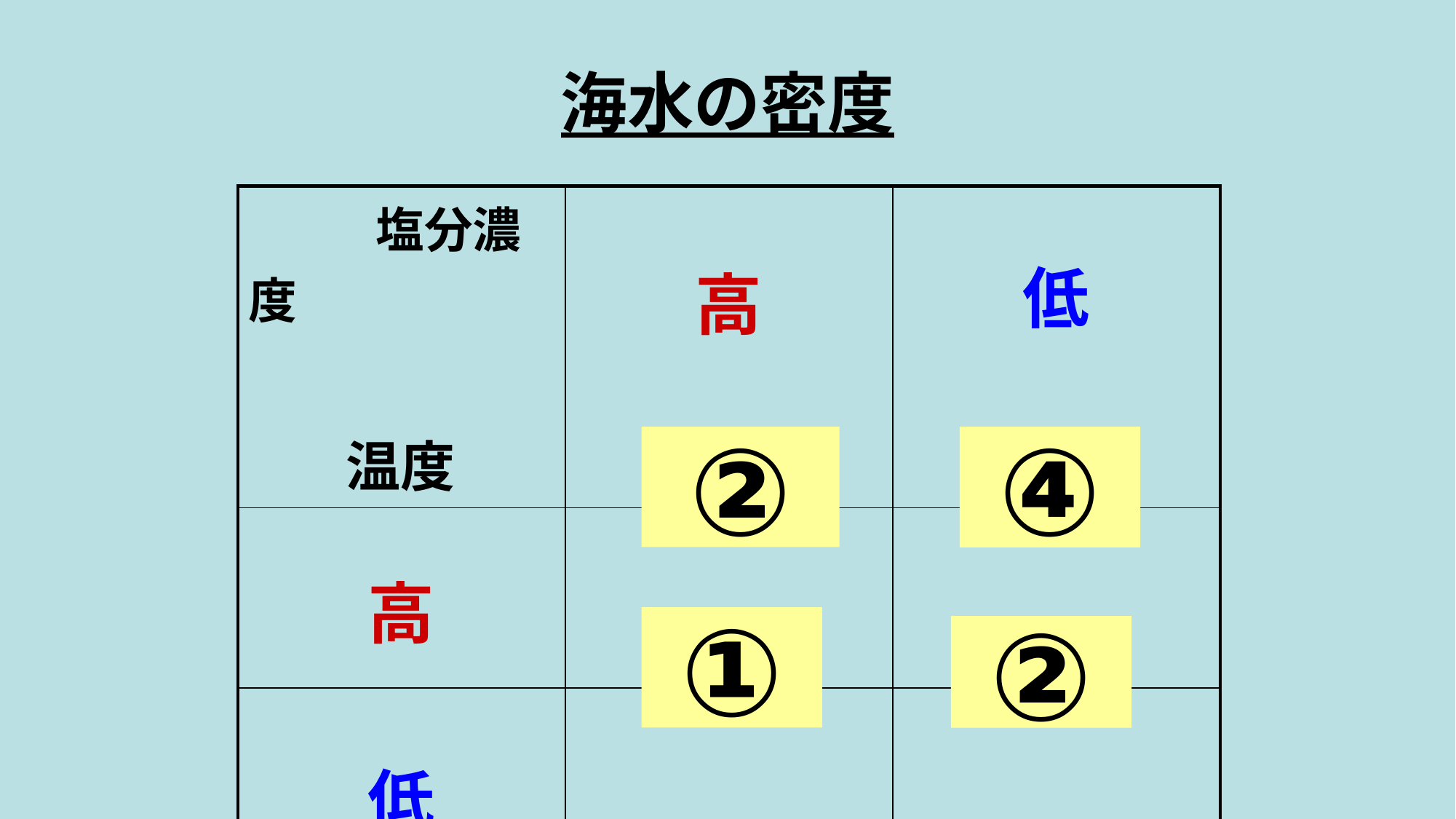

# 海水の密度
| 塩分濃度 　 　　温度 | 高 | 低 |
| --- | --- | --- |
| 高 |  |  |
| 低 |  |  |
②
④
①
②